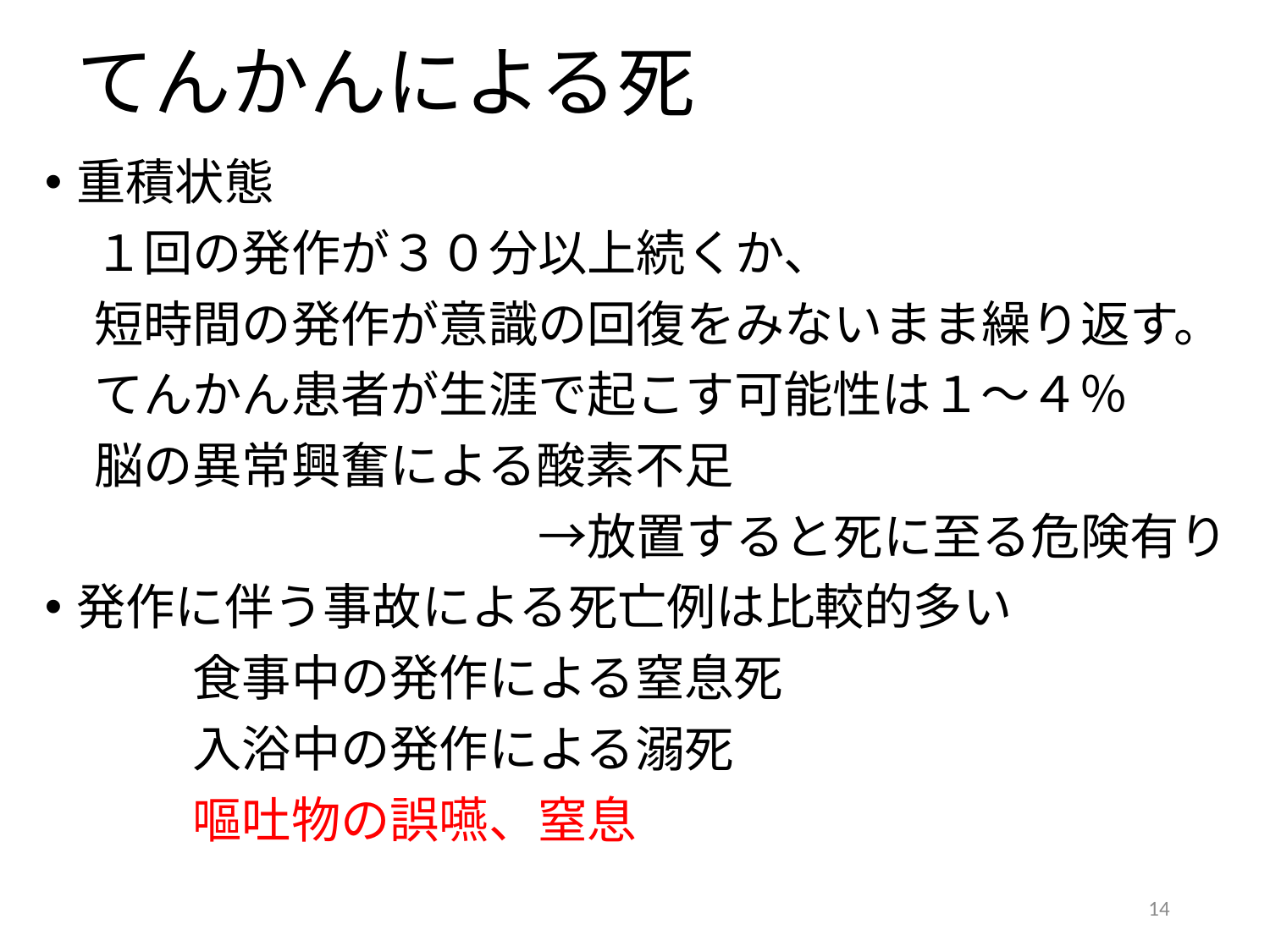

# てんかんによる死
重積状態
　１回の発作が３０分以上続くか、
　短時間の発作が意識の回復をみないまま繰り返す。
　てんかん患者が生涯で起こす可能性は１〜４％
　脳の異常興奮による酸素不足
　　　　　　　　　　→放置すると死に至る危険有り
発作に伴う事故による死亡例は比較的多い
　　　食事中の発作による窒息死
　　　入浴中の発作による溺死
　　　嘔吐物の誤嚥、窒息
14